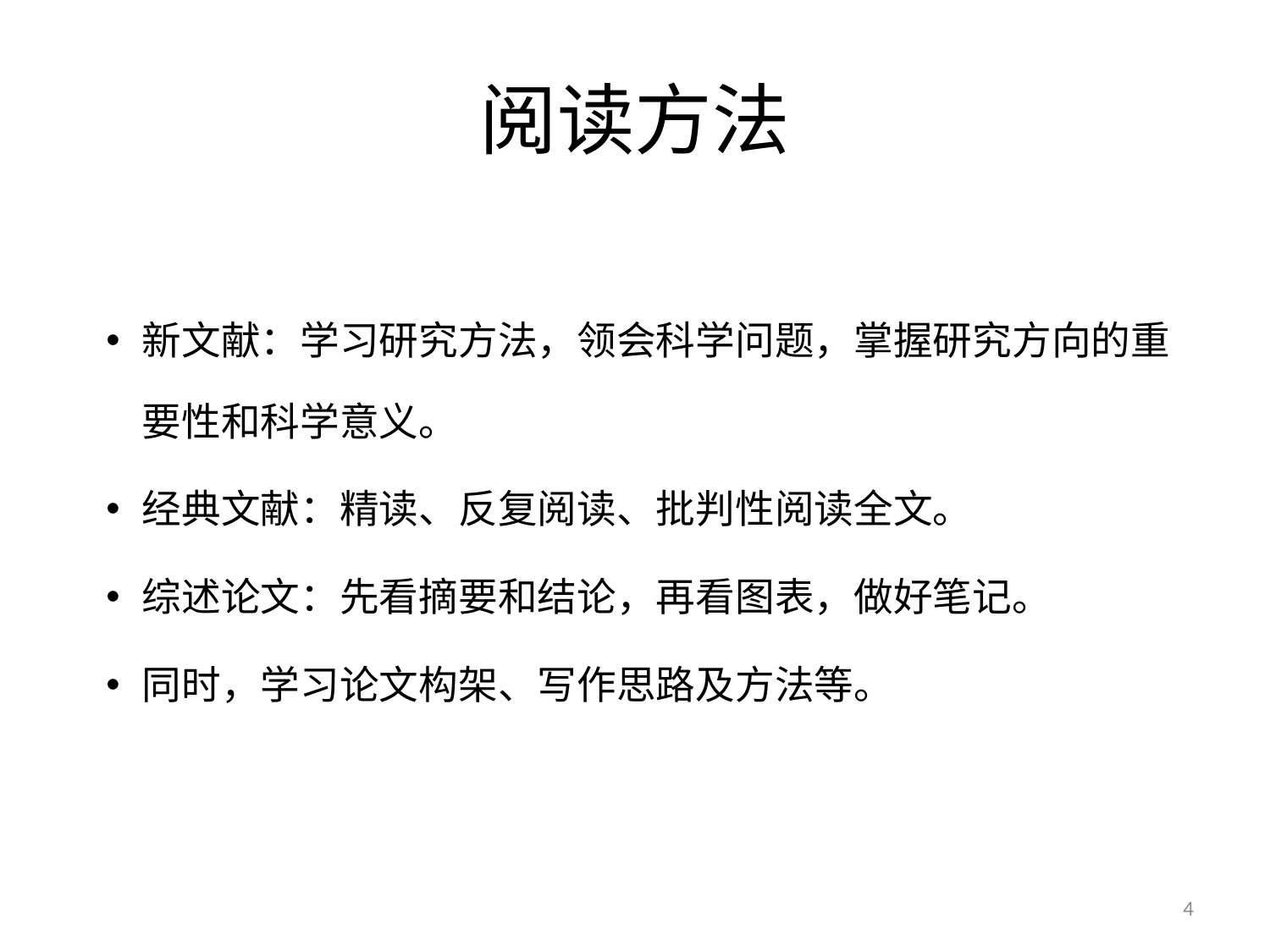

# 阅读方法
新文献：学习研究方法，领会科学问题，掌握研究方向的重要性和科学意义。
经典文献：精读、反复阅读、批判性阅读全文。
综述论文：先看摘要和结论，再看图表，做好笔记。
同时，学习论文构架、写作思路及方法等。
4